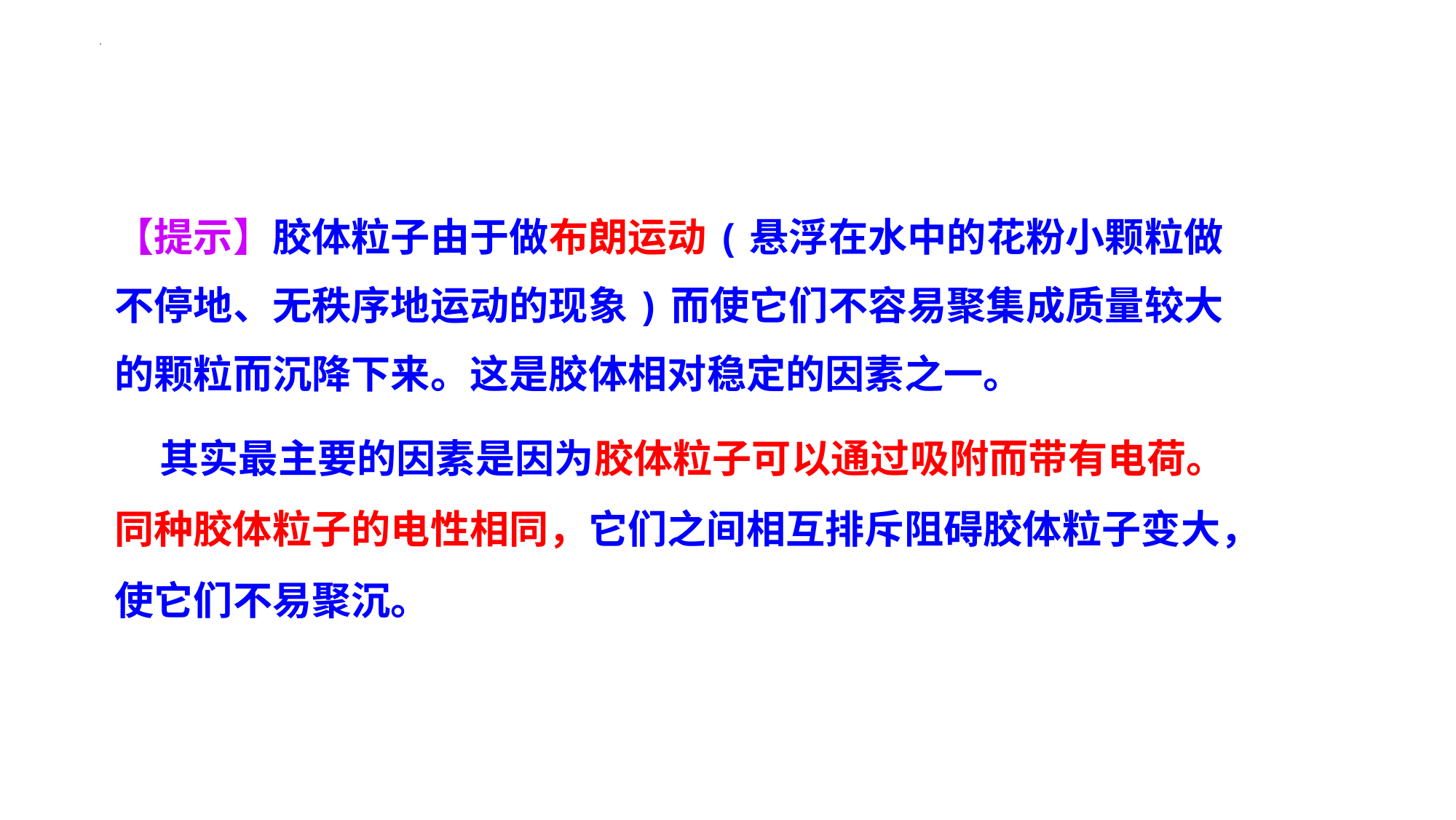

【提示】胶体粒子由于做布朗运动(悬浮在水中的花粉小颗粒做不停地、无秩序地运动的现象)而使它们不容易聚集成质量较大的颗粒而沉降下来。这是胶体相对稳定的因素之一。
    其实最主要的因素是因为胶体粒子可以通过吸附而带有电荷。同种胶体粒子的电性相同，它们之间相互排斥阻碍胶体粒子变大，使它们不易聚沉。